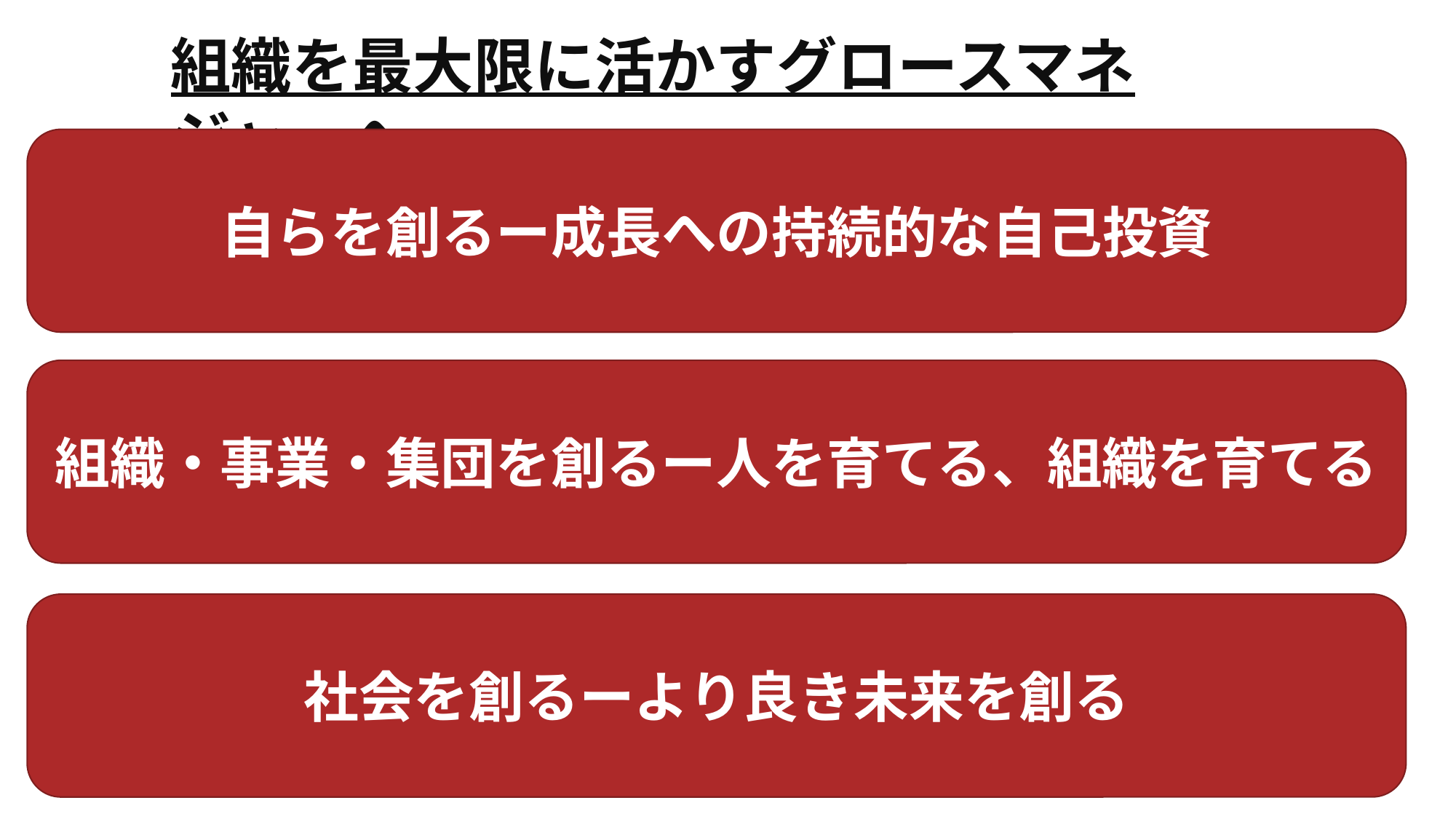

組織を最大限に活かすグロースマネジャーへ
自らを創るー成長への持続的な自己投資
組織・事業・集団を創るー人を育てる、組織を育てる
社会を創るーより良き未来を創る